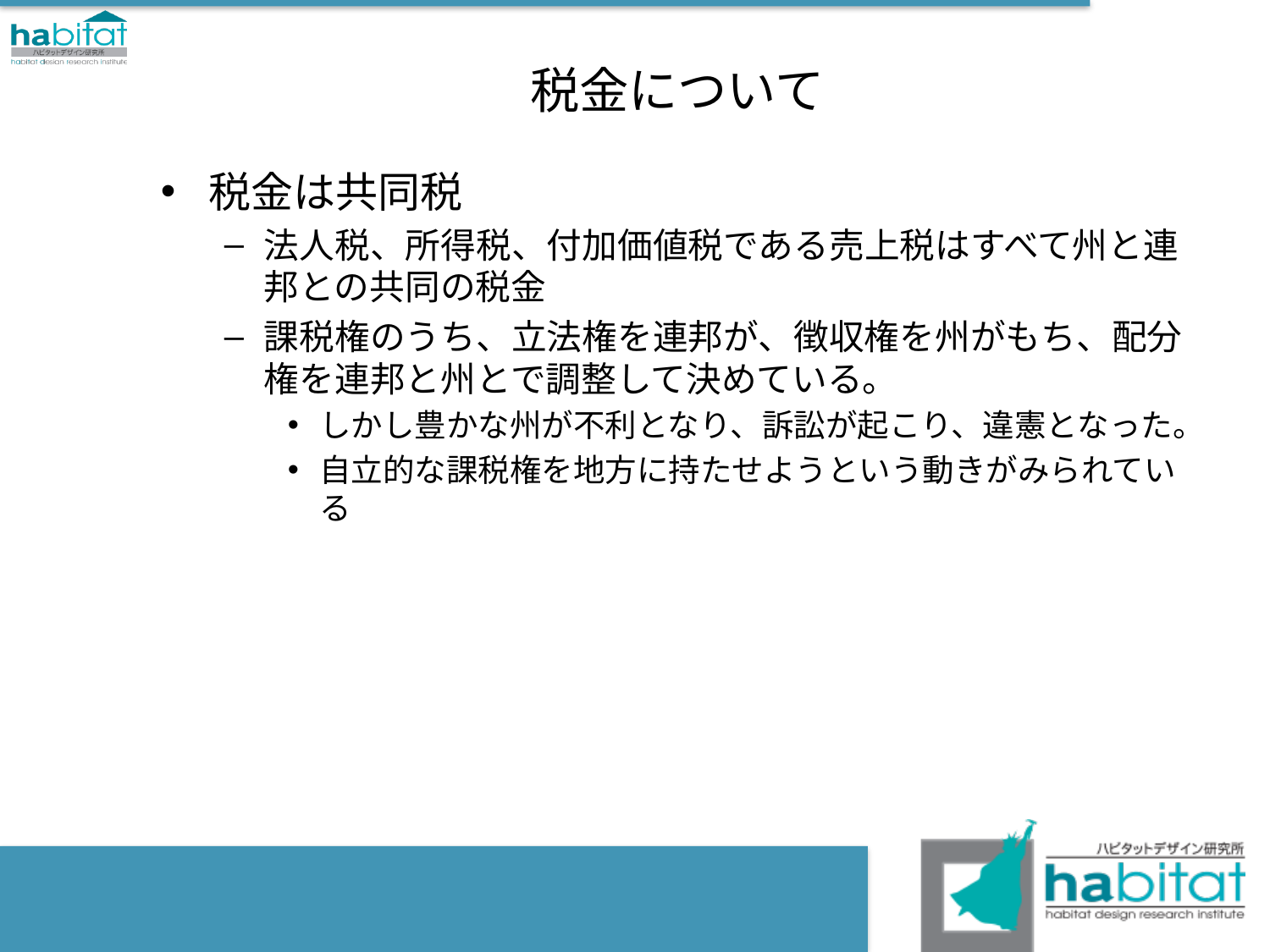

# 税金について
税金は共同税
法人税、所得税、付加価値税である売上税はすべて州と連邦との共同の税金
課税権のうち、立法権を連邦が、徴収権を州がもち、配分権を連邦と州とで調整して決めている。
しかし豊かな州が不利となり、訴訟が起こり、違憲となった。
自立的な課税権を地方に持たせようという動きがみられている